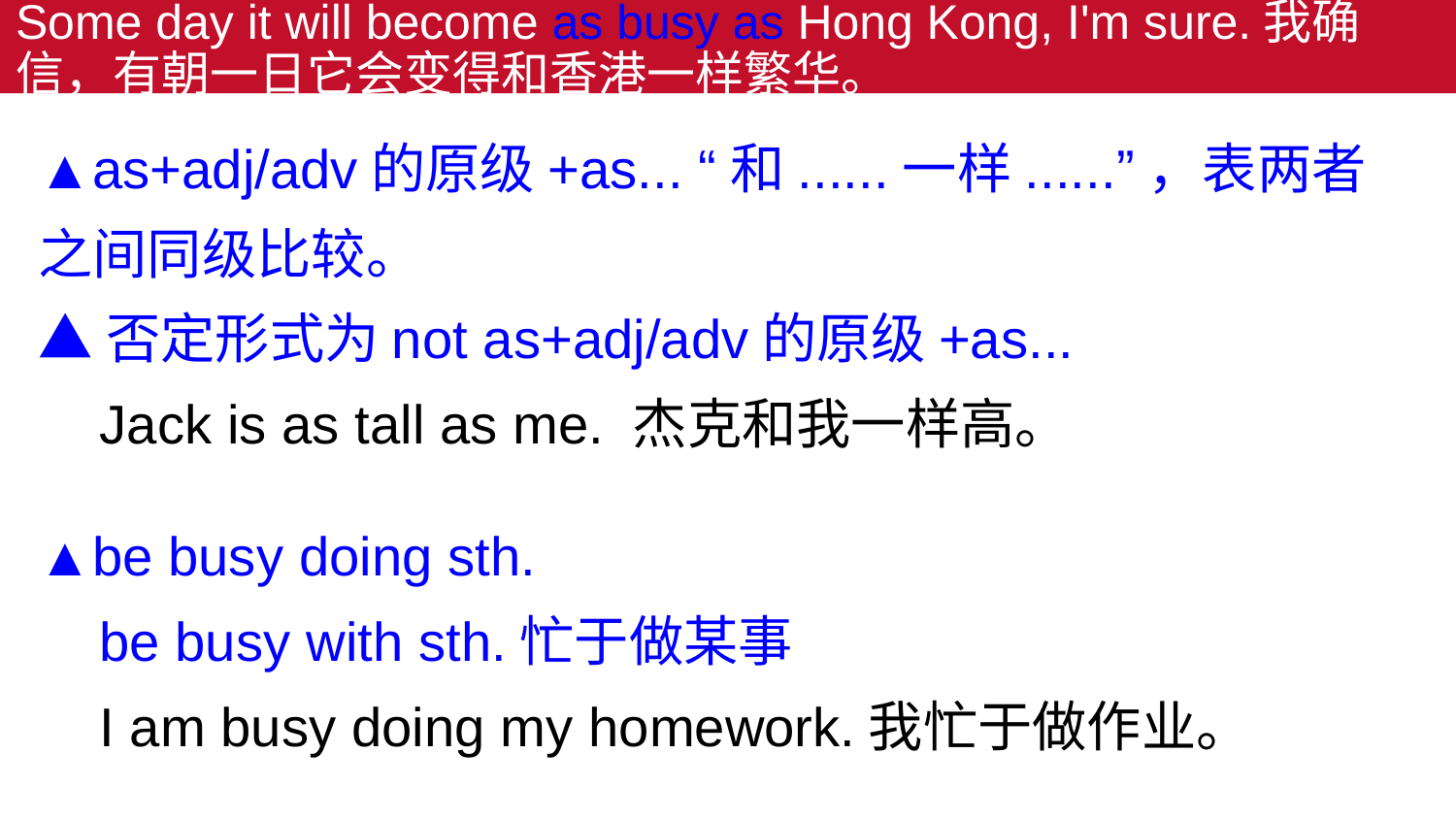

# Some day it will become as busy as Hong Kong, I'm sure.我确信，有朝一日它会变得和香港一样繁华。
▲as+adj/adv的原级+as... “和......一样......”，表两者之间同级比较。
▲否定形式为not as+adj/adv的原级+as...
    Jack is as tall as me. 杰克和我一样高。

▲be busy doing sth.
    be busy with sth.忙于做某事
    I am busy doing my homework.我忙于做作业。